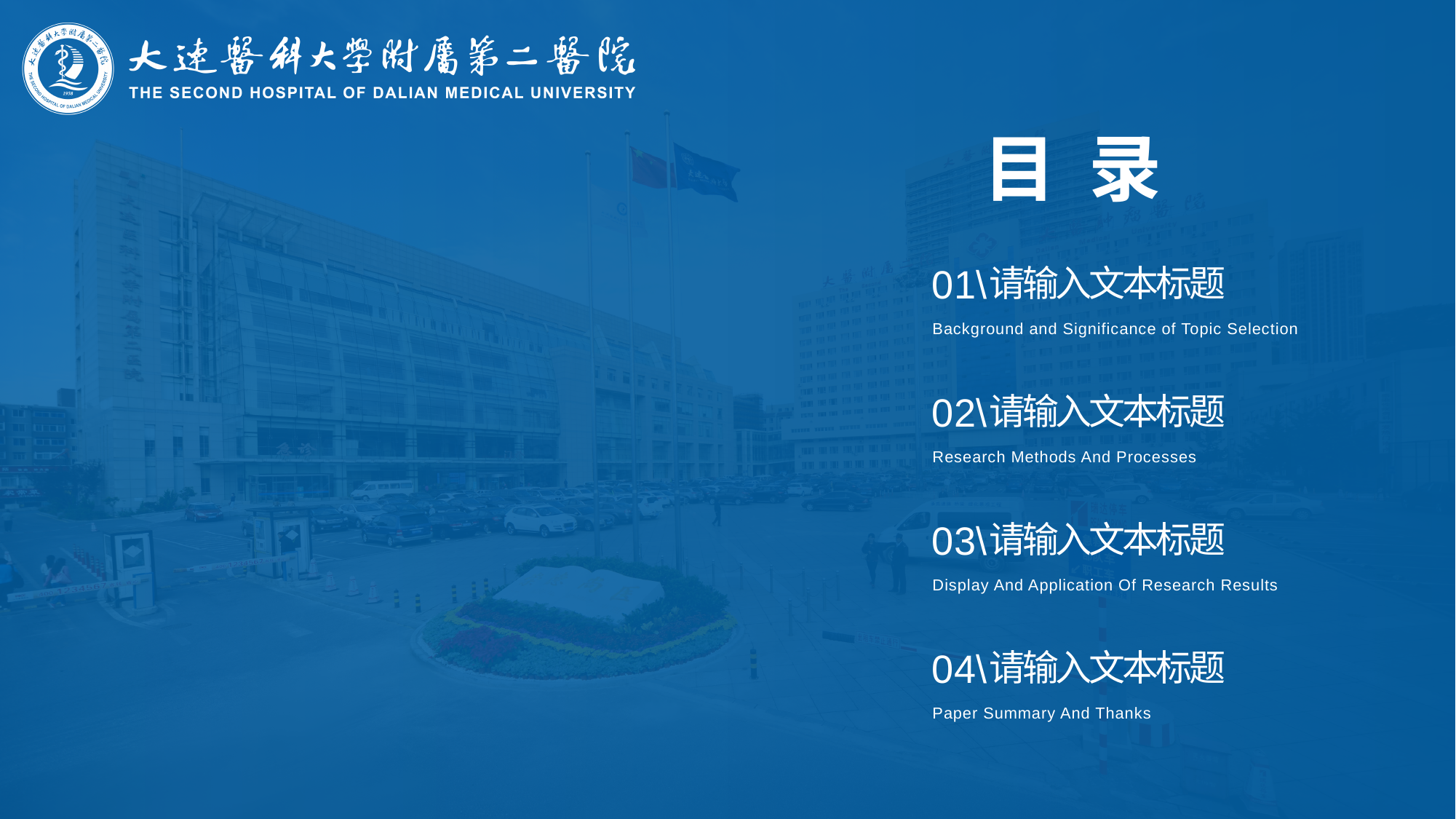

目  录
01\
请输入文本标题
Background and Significance of Topic Selection
02\
请输入文本标题
Research Methods And Processes
03\
请输入文本标题
Display And Application Of Research Results
04\
请输入文本标题
Paper Summary And Thanks